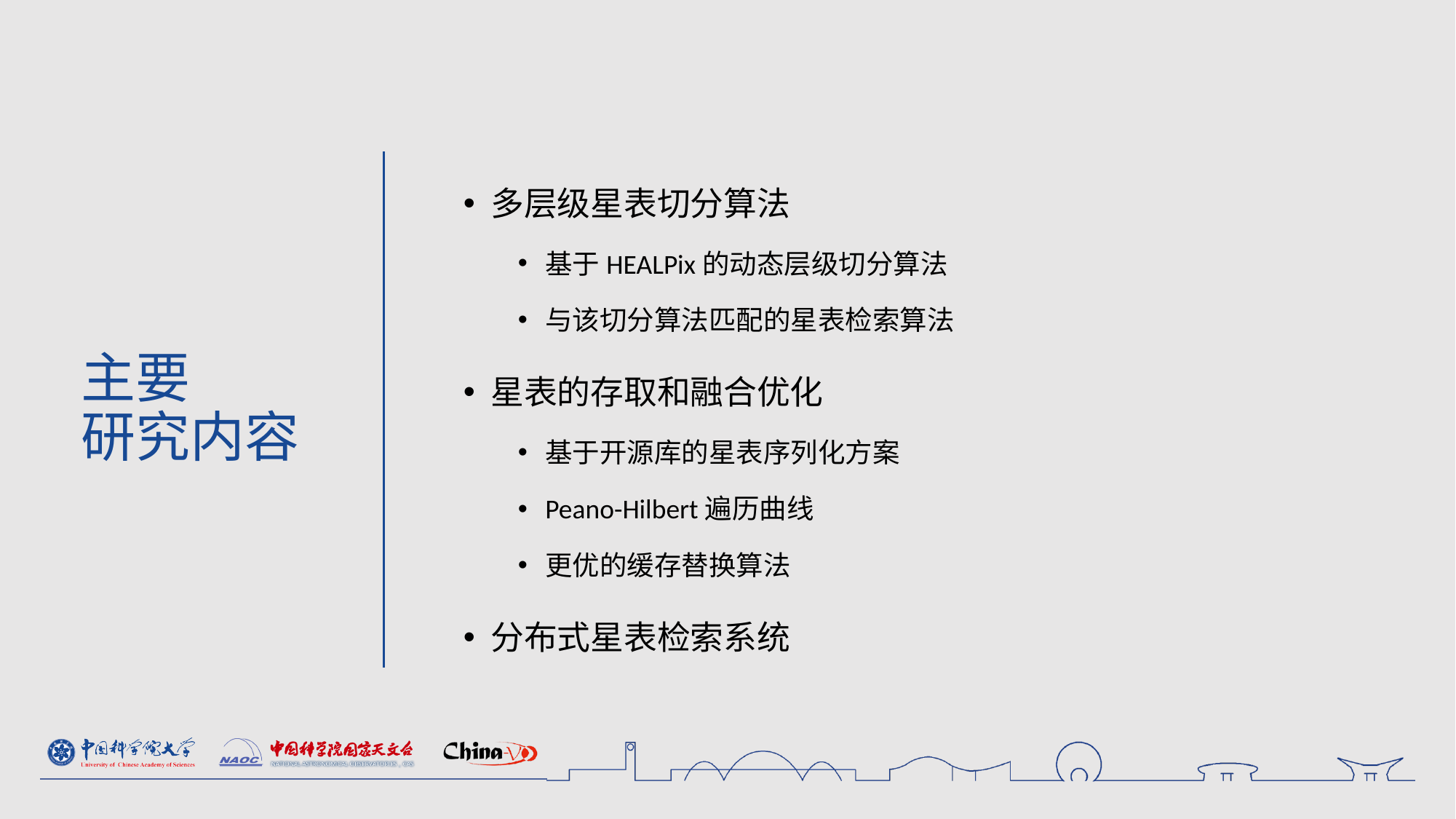

多层级星表切分算法
基于HEALPix的动态层级切分算法
与该切分算法匹配的星表检索算法
星表的存取和融合优化
基于开源库的星表序列化方案
Peano-Hilbert遍历曲线
更优的缓存替换算法
分布式星表检索系统
# 主要 研究内容